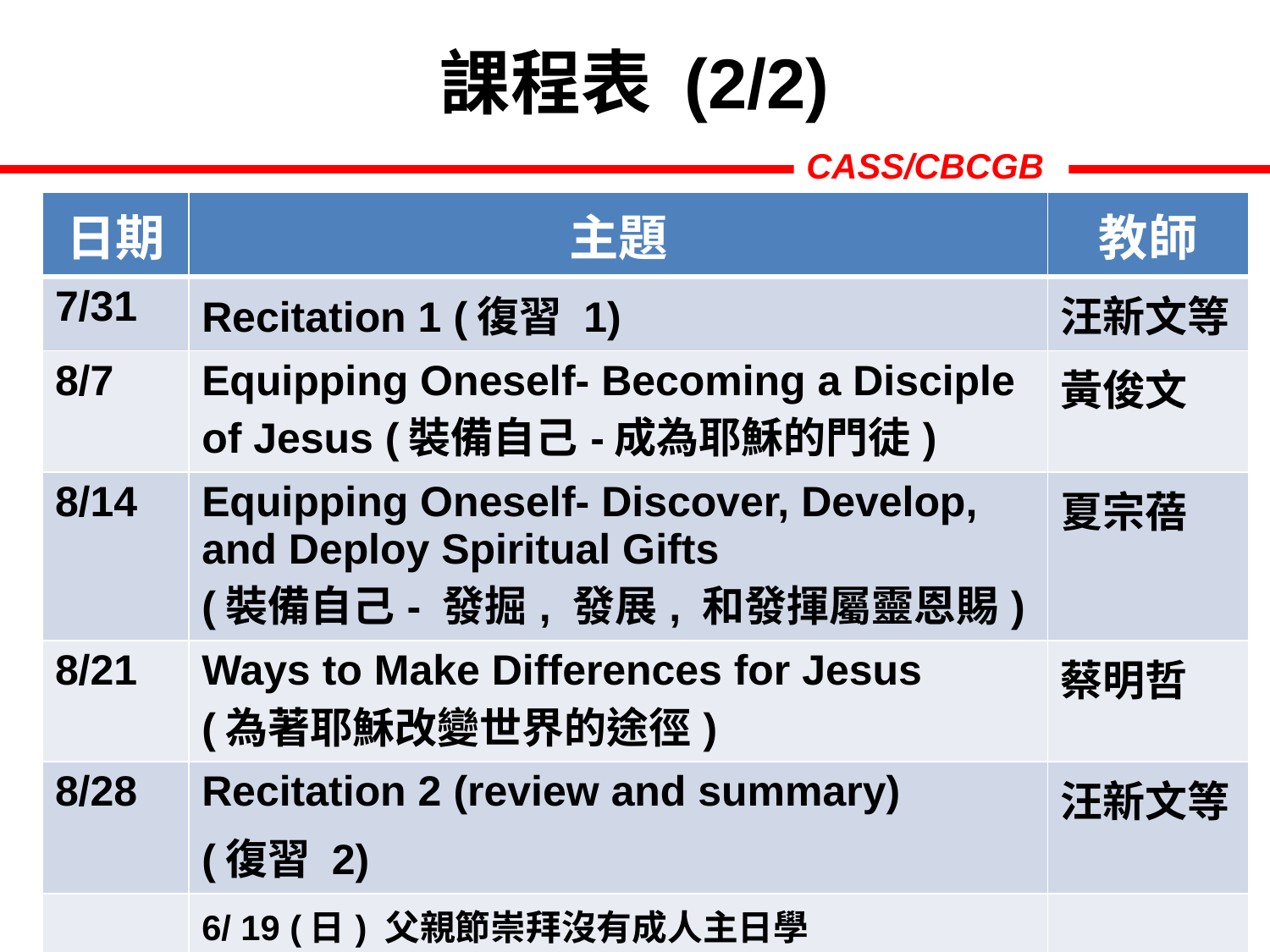

課程表 (2/2)
CASS/CBCGB
| 日期 | 主題 | 教師 |
| --- | --- | --- |
| 7/31 | Recitation 1 (復習 1) | 汪新文等 |
| 8/7 | Equipping Oneself- Becoming a Disciple of Jesus (裝備自己-成為耶穌的門徒) | 黃俊文 |
| 8/14 | Equipping Oneself- Discover, Develop, and Deploy Spiritual Gifts (裝備自己- 發掘, 發展, 和發揮屬靈恩賜) | 夏宗蓓 |
| 8/21 | Ways to Make Differences for Jesus (為著耶穌改變世界的途徑) | 蔡明哲 |
| 8/28 | Recitation 2 (review and summary) (復習 2) | 汪新文等 |
|  | 6/ 19 (日) 父親節崇拜沒有成人主日學 |  |
19